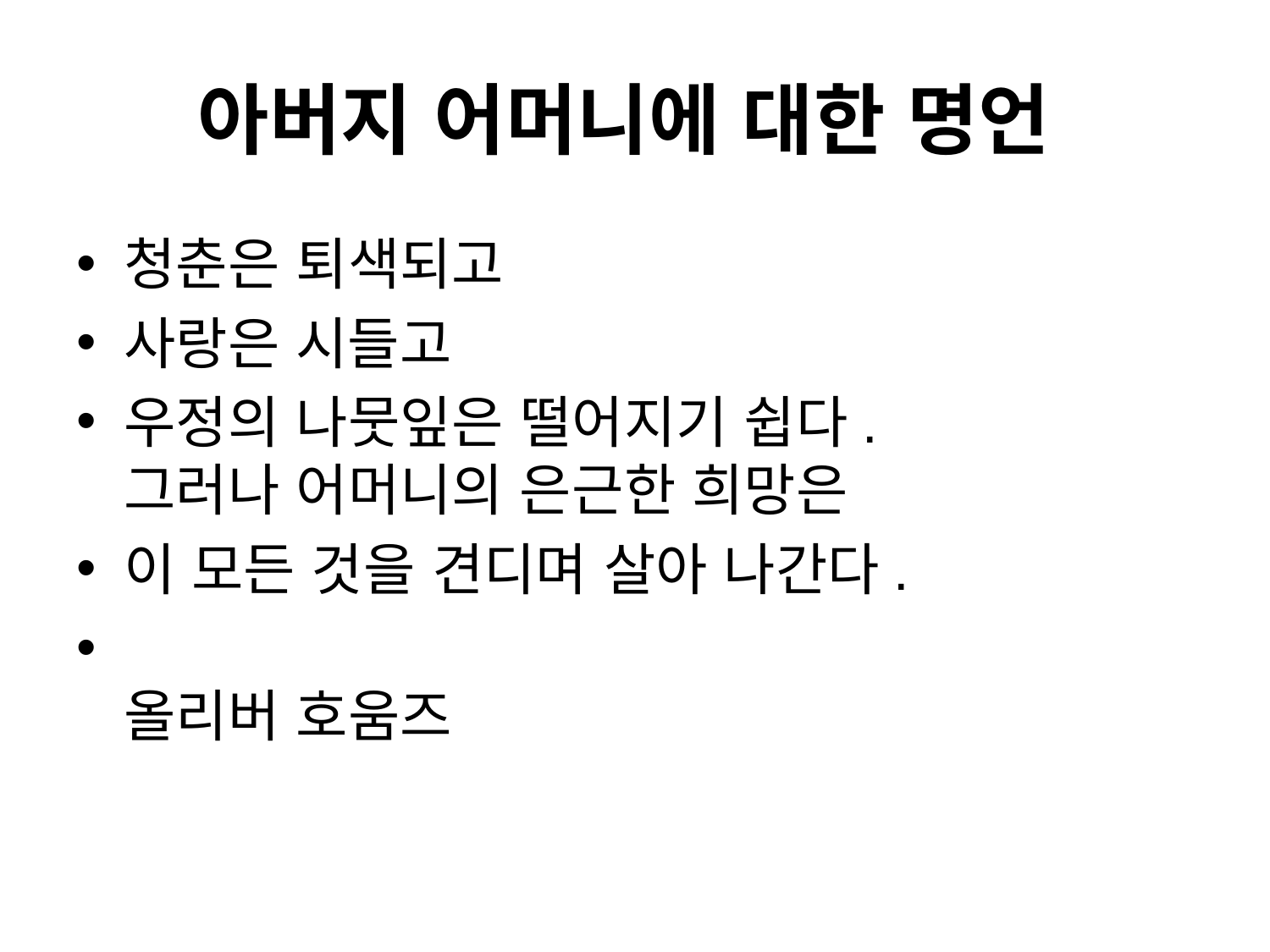

# 아버지 어머니에 대한 명언
청춘은 퇴색되고
사랑은 시들고
우정의 나뭇잎은 떨어지기 쉽다.
그러나 어머니의 은근한 희망은
이 모든 것을 견디며 살아 나간다.
올리버 호움즈